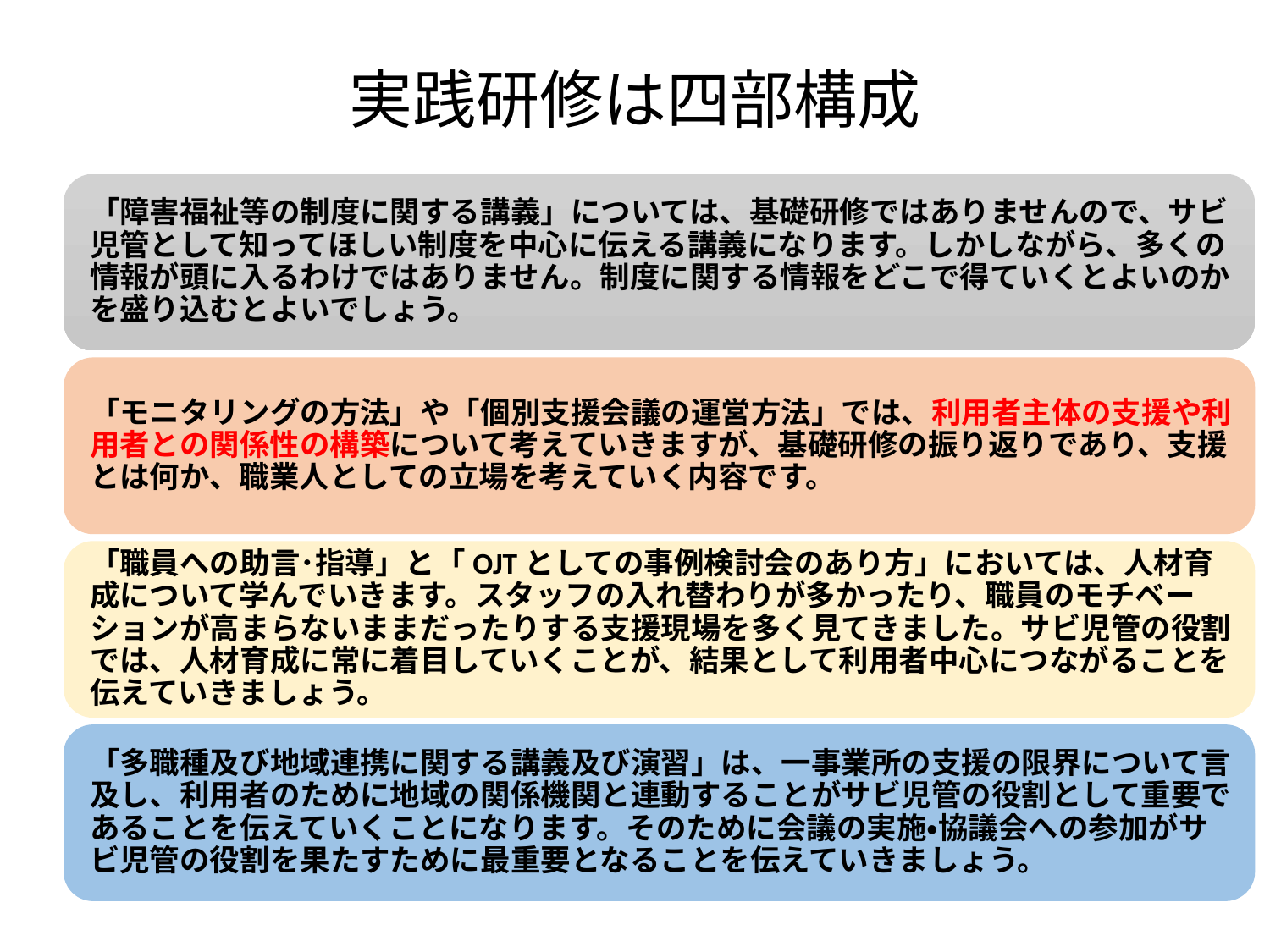

# 実践研修は四部構成
「障害福祉等の制度に関する講義」については、基礎研修ではありませんので、サビ児管として知ってほしい制度を中心に伝える講義になります。しかしながら、多くの情報が頭に入るわけではありません。制度に関する情報をどこで得ていくとよいのかを盛り込むとよいでしょう。
「モニタリングの方法」や「個別支援会議の運営方法」では、利用者主体の支援や利用者との関係性の構築について考えていきますが、基礎研修の振り返りであり、支援とは何か、職業人としての立場を考えていく内容です。
「職員への助言･指導」と「OJTとしての事例検討会のあり方」においては、人材育成について学んでいきます。スタッフの入れ替わりが多かったり、職員のモチベーションが高まらないままだったりする支援現場を多く見てきました。サビ児管の役割では、人材育成に常に着目していくことが、結果として利用者中心につながることを伝えていきましょう。
「多職種及び地域連携に関する講義及び演習」は、一事業所の支援の限界について言及し、利用者のために地域の関係機関と連動することがサビ児管の役割として重要であることを伝えていくことになります。そのために会議の実施・協議会への参加がサビ児管の役割を果たすために最重要となることを伝えていきましょう。